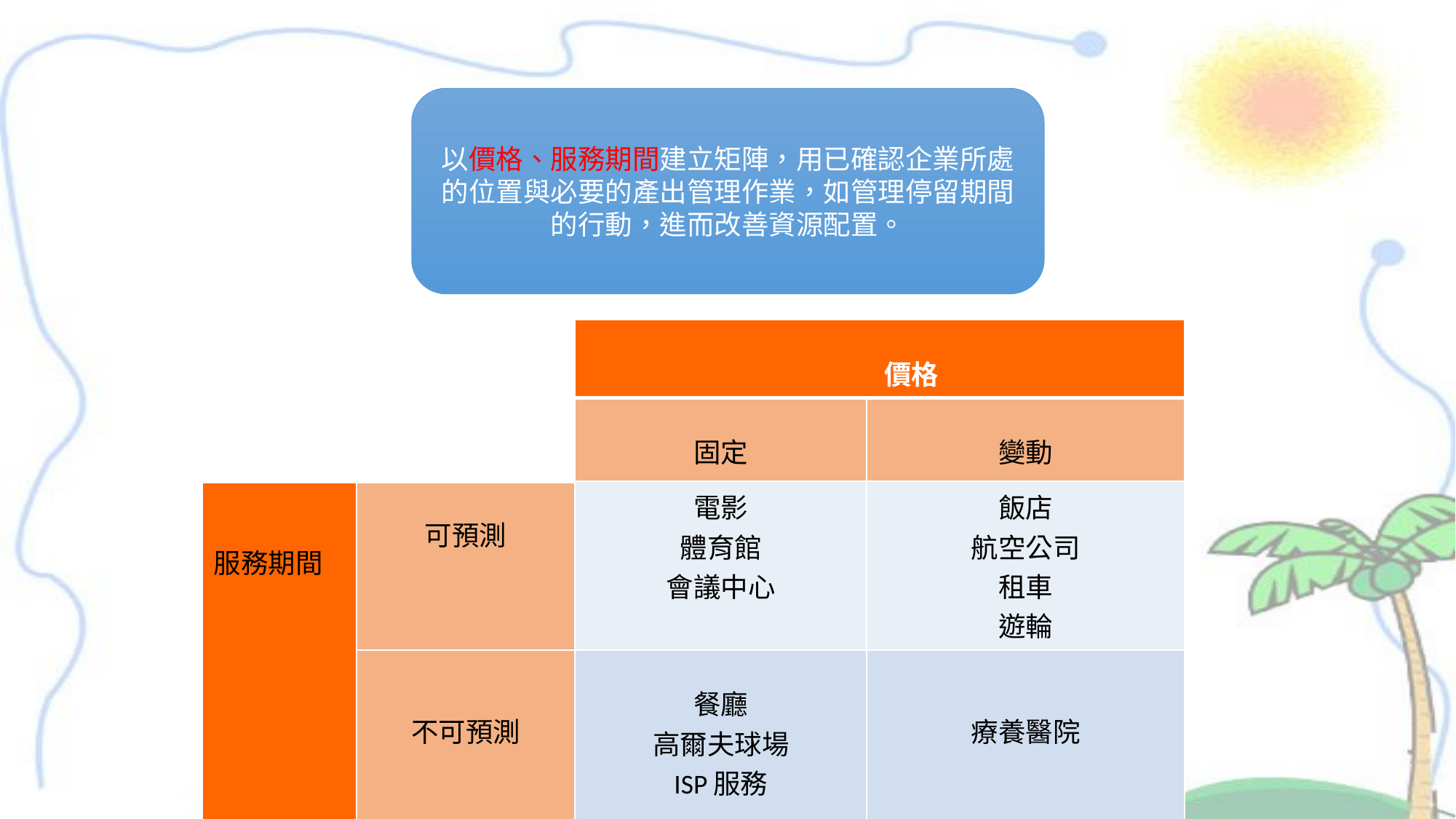

#
以價格、服務期間建立矩陣，用已確認企業所處的位置與必要的產出管理作業，如管理停留期間的行動，進而改善資源配置。
|  |  | 價格 |  |
| --- | --- | --- | --- |
|  |  | 固定 | 變動 |
| 服務期間 | 可預測 | 電影 體育館 會議中心 | 飯店 航空公司 租車 遊輪 |
|  | 不可預測 | 餐廳 高爾夫球場 ISP服務 | 療養醫院 |